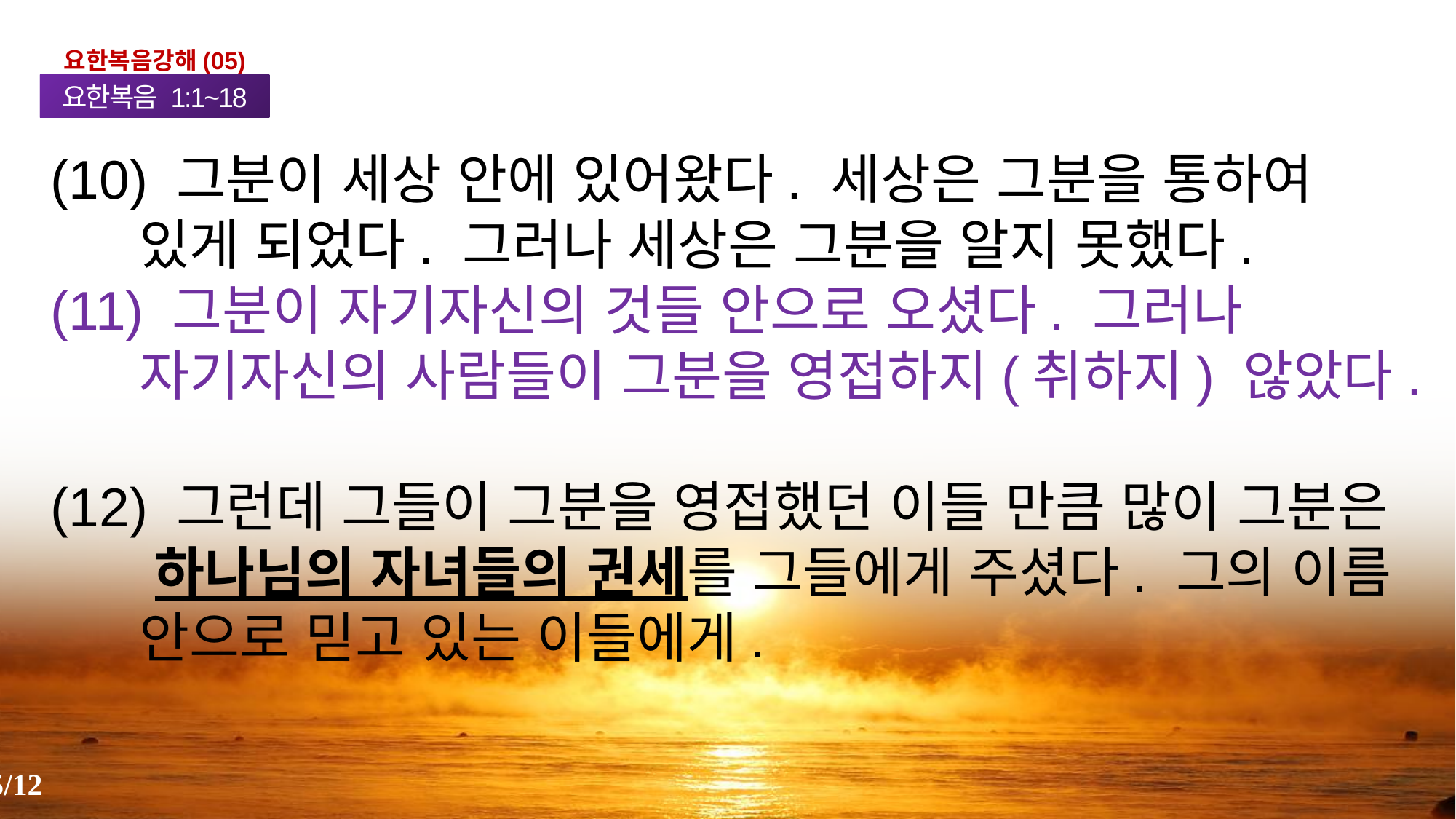

요한복음강해(05)
요한복음 1:1~18

(10) 그분이 세상 안에 있어왔다. 세상은 그분을 통하여 있게 되었다. 그러나 세상은 그분을 알지 못했다.
(11) 그분이 자기자신의 것들 안으로 오셨다. 그러나 자기자신의 사람들이 그분을 영접하지(취하지) 않았다.
(12) 그런데 그들이 그분을 영접했던 이들 만큼 많이 그분은 하나님의 자녀들의 권세를 그들에게 주셨다. 그의 이름 안으로 믿고 있는 이들에게.